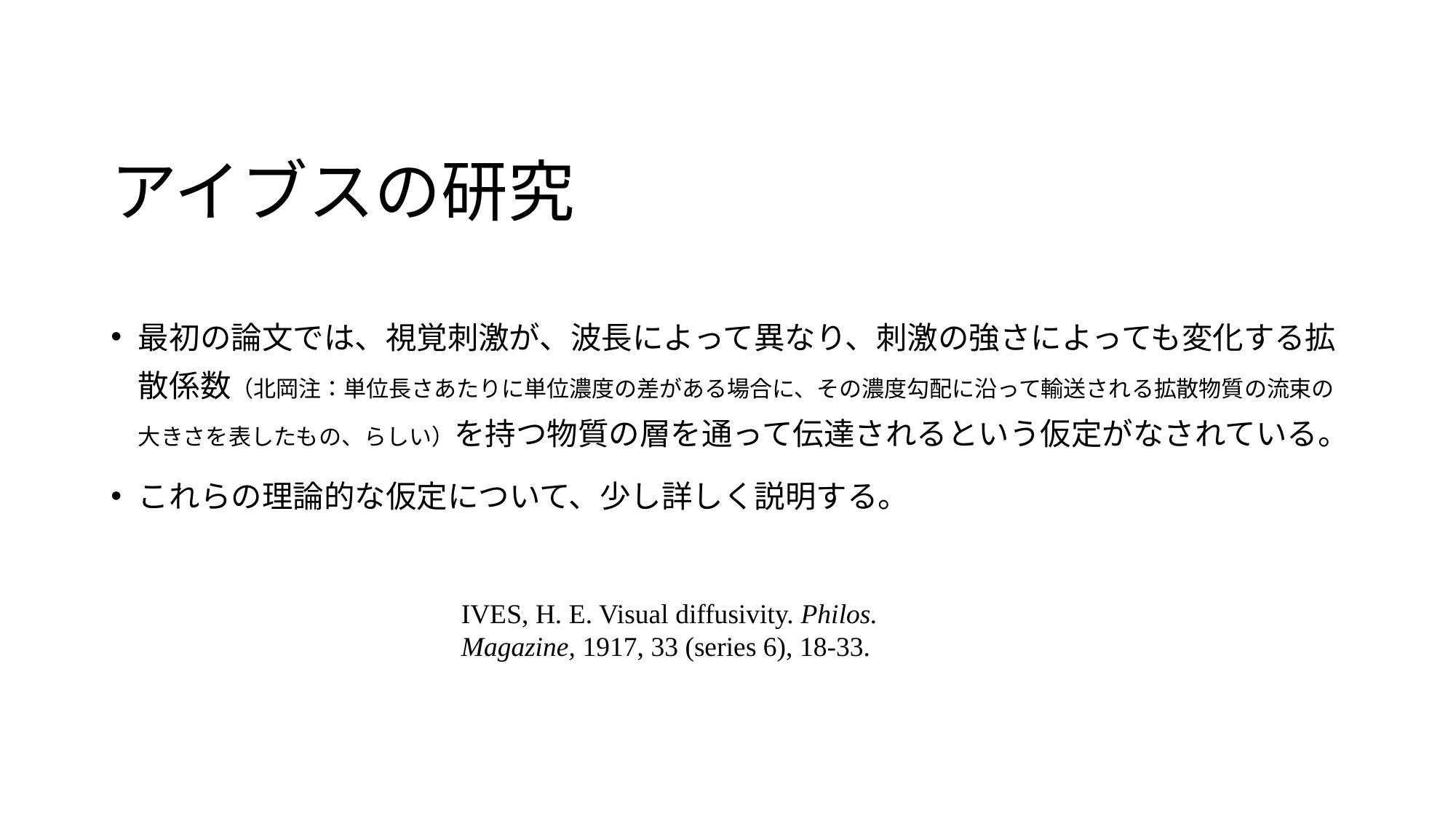

# アイブスの研究
最初の論文では、視覚刺激が、波長によって異なり、刺激の強さによっても変化する拡散係数（北岡注：単位長さあたりに単位濃度の差がある場合に、その濃度勾配に沿って輸送される拡散物質の流束の大きさを表したもの、らしい）を持つ物質の層を通って伝達されるという仮定がなされている。
これらの理論的な仮定について、少し詳しく説明する。
IVES, H. E. Visual diffusivity. Philos.
Magazine, 1917, 33 (series 6), 18-33.